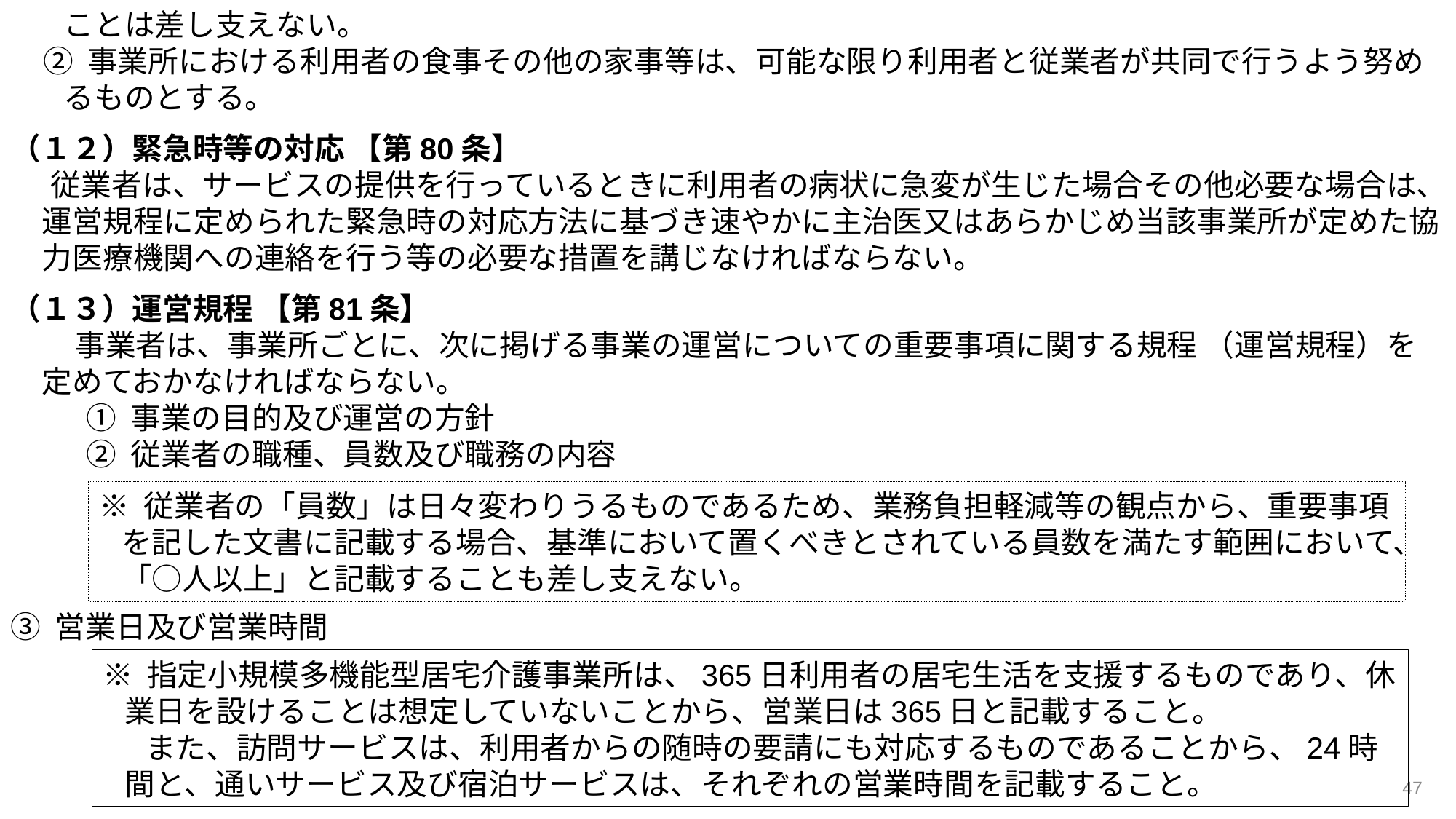

ことは差し支えない。
② 事業所における利用者の食事その他の家事等は、可能な限り利用者と従業者が共同で行うよう努めるものとする。

（１２）緊急時等の対応 【第80条】
　従業者は、サービスの提供を行っているときに利用者の病状に急変が生じた場合その他必要な場合は、運営規程に定められた緊急時の対応方法に基づき速やかに主治医又はあらかじめ当該事業所が定めた協力医療機関への連絡を行う等の必要な措置を講じなければならない。

（１３）運営規程 【第81条】
事業者は、事業所ごとに、次に掲げる事業の運営についての重要事項に関する規程 （運営規程）を定めておかなければならない。
① 事業の目的及び運営の方針
② 従業者の職種、員数及び職務の内容

③ 営業日及び営業時間

※ 従業者の「員数」は日々変わりうるものであるため、業務負担軽減等の観点から、重要事項を記した文書に記載する場合、基準において置くべきとされている員数を満たす範囲において、「○人以上」と記載することも差し支えない。
※ 指定小規模多機能型居宅介護事業所は、365日利用者の居宅生活を支援するものであり、休業日を設けることは想定していないことから、営業日は365日と記載すること。
また、訪問サービスは、利用者からの随時の要請にも対応するものであることから、24時間と、通いサービス及び宿泊サービスは、それぞれの営業時間を記載すること。
47